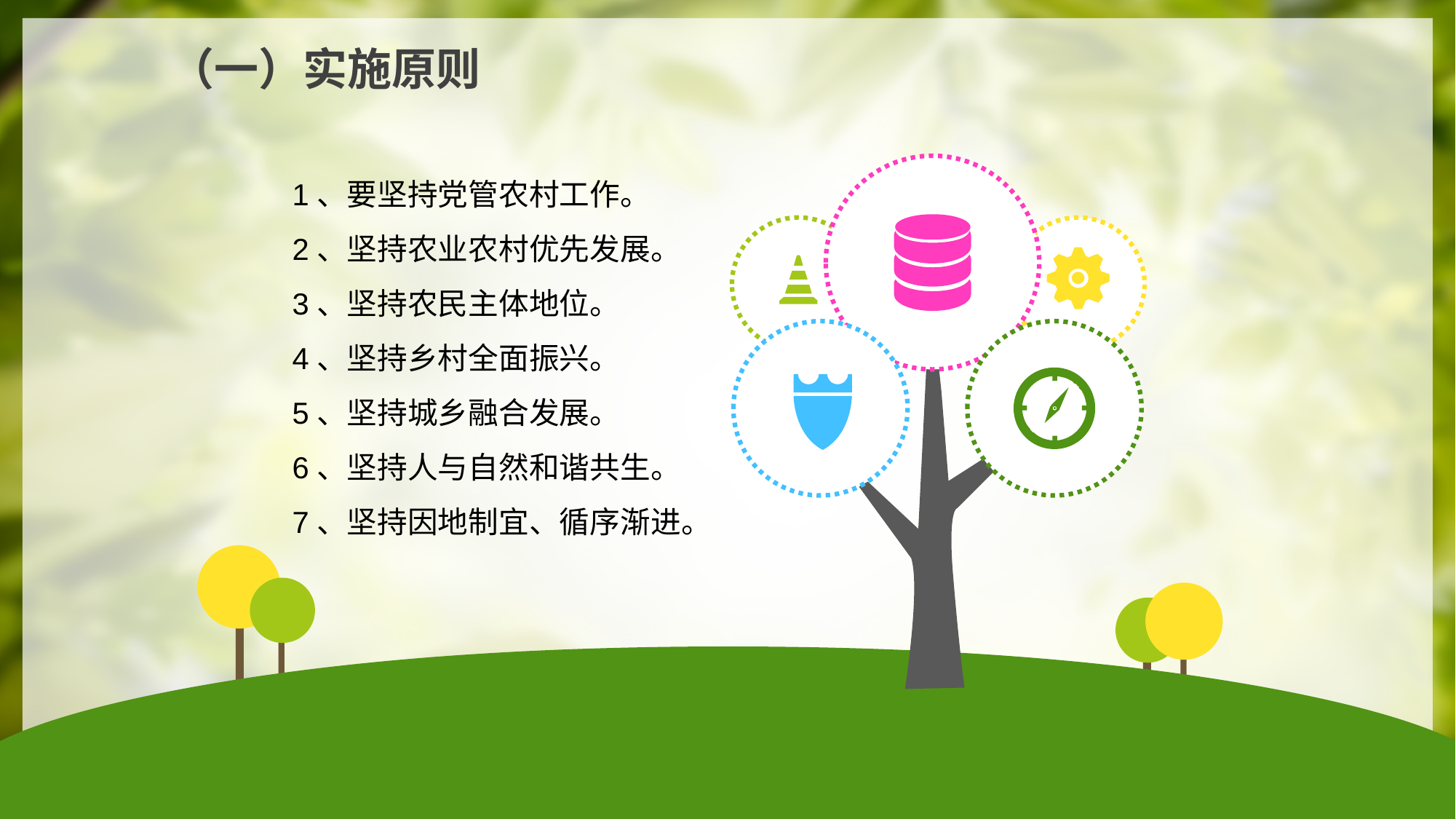

（一）实施原则
1、要坚持党管农村工作。
2、坚持农业农村优先发展。
3、坚持农民主体地位。
4、坚持乡村全面振兴。
5、坚持城乡融合发展。
6、坚持人与自然和谐共生。
7、坚持因地制宜、循序渐进。